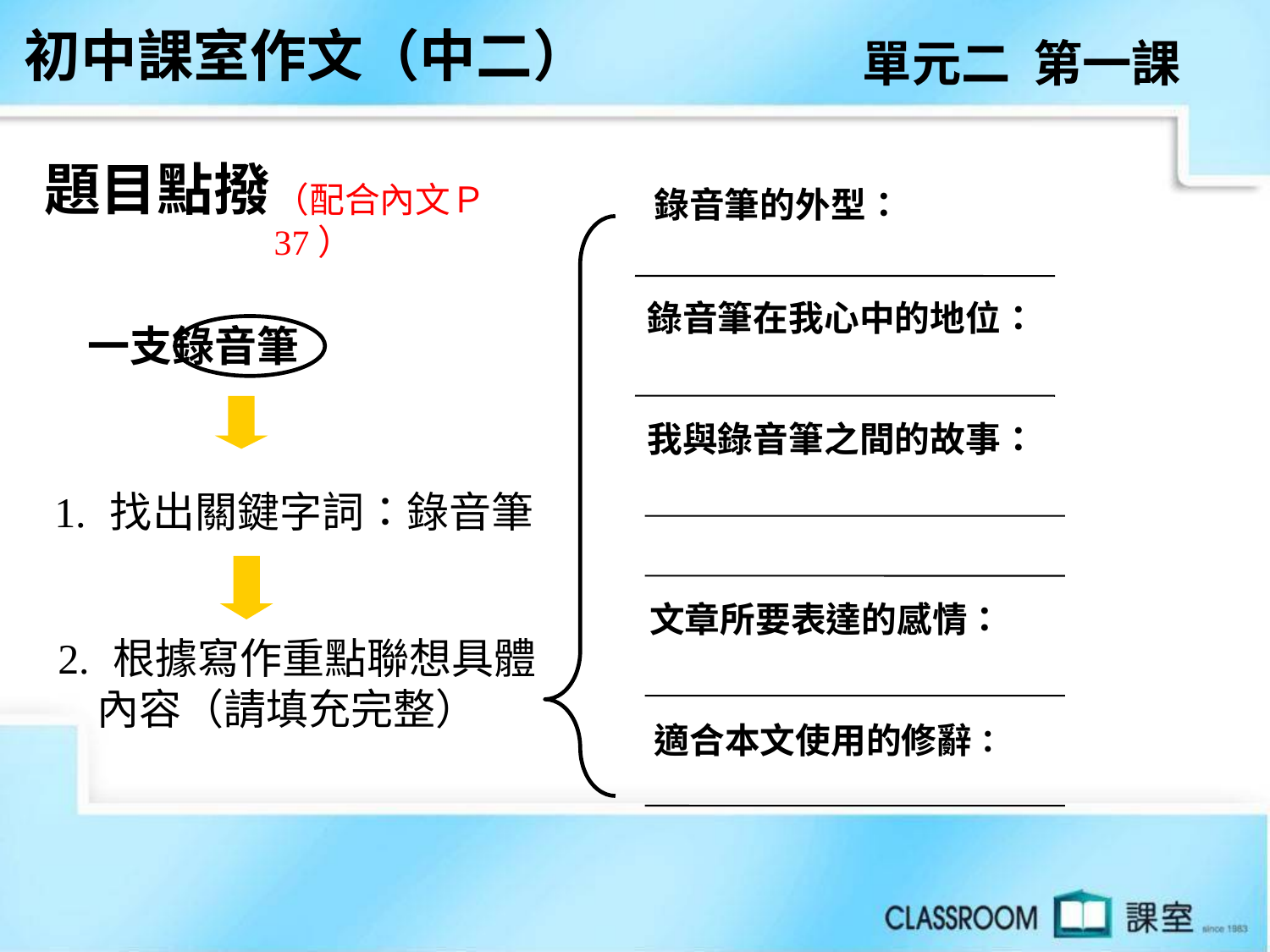

初中課室作文（中二）
單元二  第一課
題目點撥
（配合內文Ｐ37）
 錄音筆的外型：

錄音筆在我心中的地位：
   一支錄音筆

我與錄音筆之間的故事：
1. 找出關鍵字詞：錄音筆

文章所要表達的感情：
2. 根據寫作重點聯想具體
   內容（請填充完整）

適合本文使用的修辭：